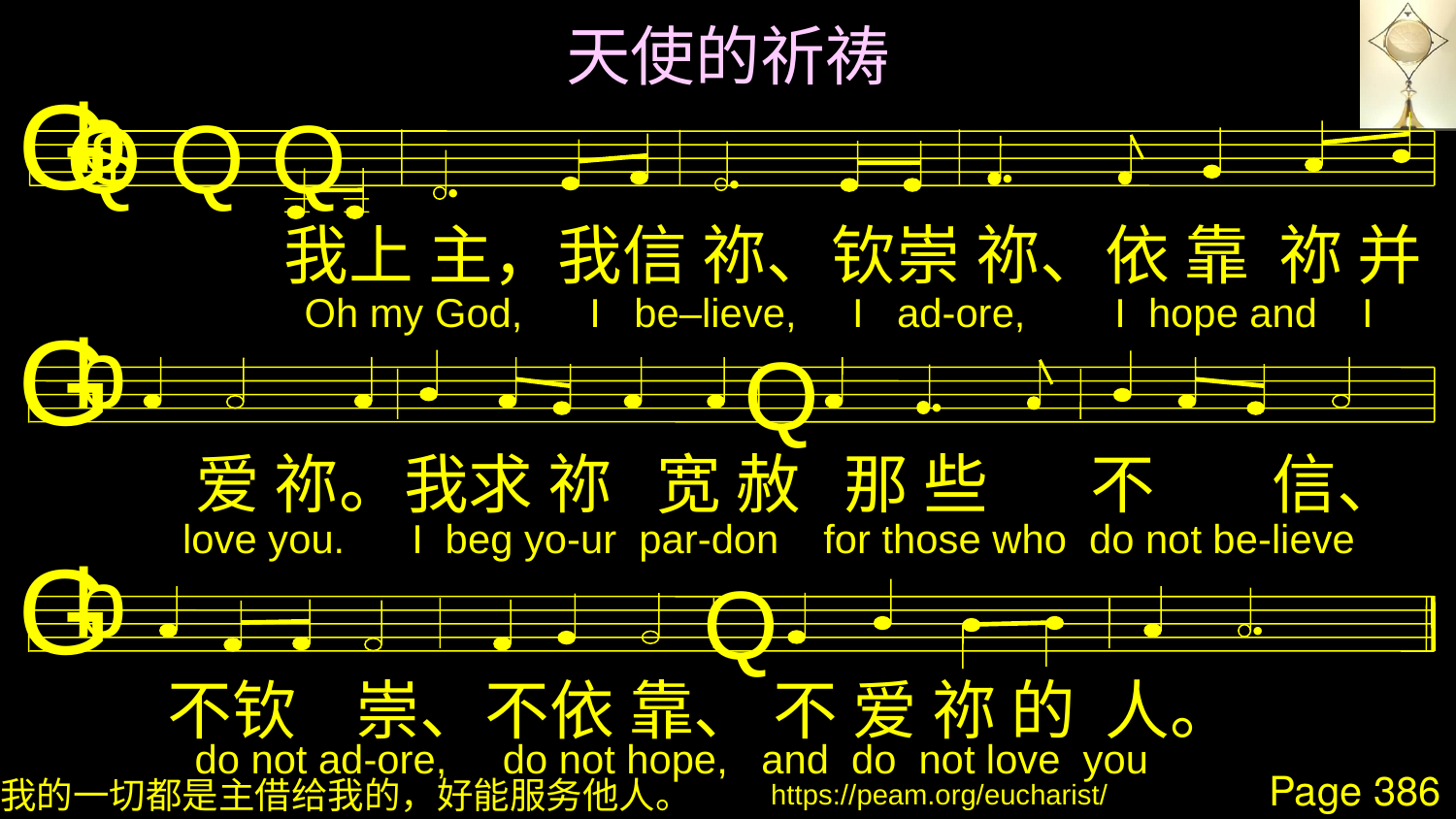

天使的祈祷
G
b
Q Q Q
$

•

•
•

我上 主，我信 祢、钦崇 祢、依 靠  祢 并
Oh my God,      I   be–lieve,     I   ad-ore,        I  hope and    I
G
b
Q

•

爱 祢。我求 祢   宽 赦   那 些       不        信、
love you.      I  beg yo-ur  par-don    for those who  do not be-lieve
G
b
Q

•

不钦    崇、不依 靠、 不 爱 祢 的  人。
do not ad-ore,     do not hope,   and  do  not love  you